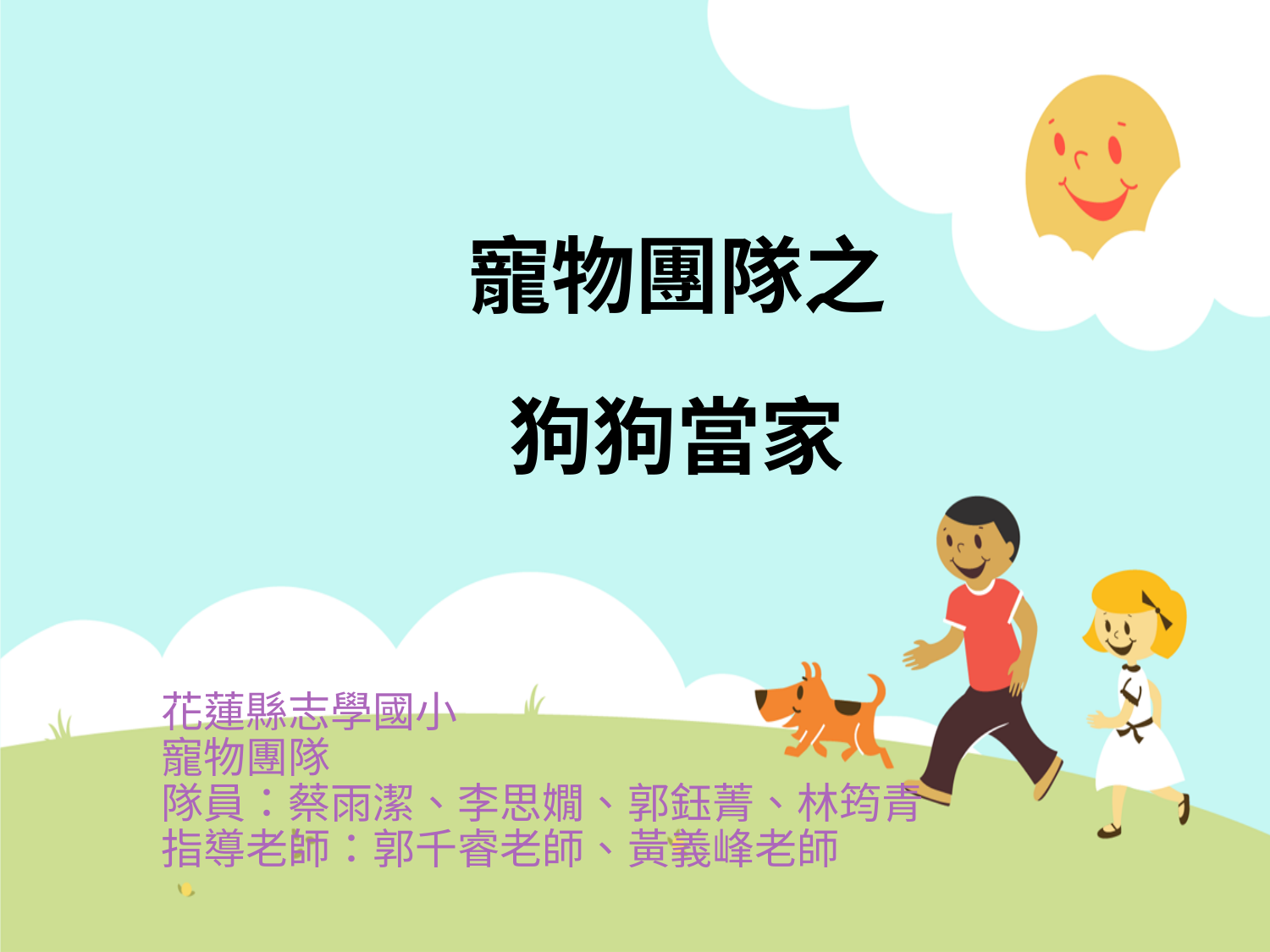

# 寵物團隊之 狗狗當家
花蓮縣志學國小
寵物團隊
隊員：蔡雨潔、李思嫺、郭鈺菁、林筠青
指導老師：郭千睿老師、黃義峰老師